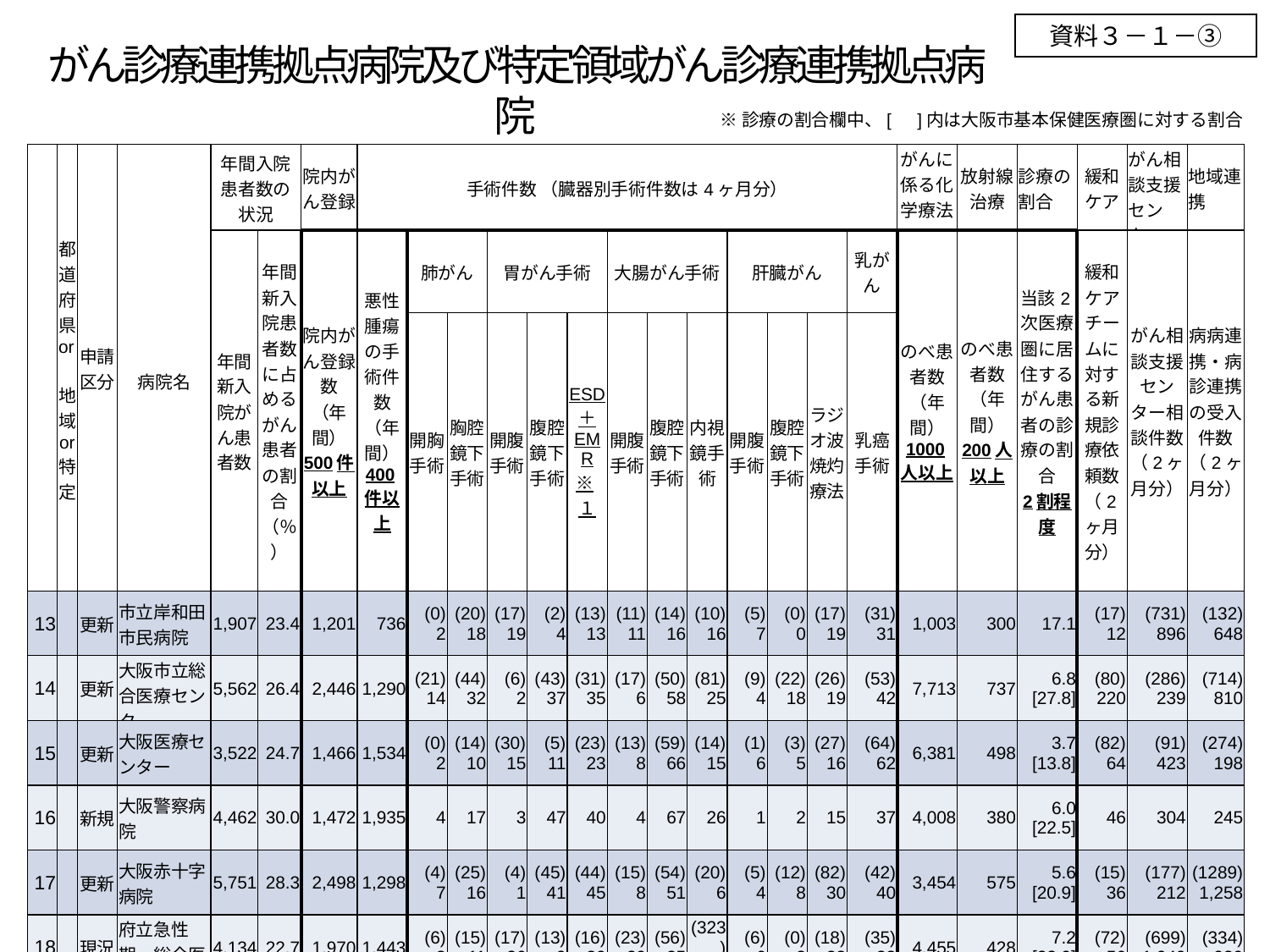

資料３－１－③
がん診療連携拠点病院及び特定領域がん診療連携拠点病院
※診療の割合欄中、[　]内は大阪市基本保健医療圏に対する割合
|  | 都道 府県or　 地域 or 特定 | 申請 区分 | 病院名 | 年間入院患者数の状況 |  | 院内がん登録 | 手術件数 （臓器別手術件数は4ヶ月分） |  |  |  |  |  |  |  |  |  |  |  |  | がんに係る化学療法 | 放射線治療 | 診療の割合 | 緩和ケア | がん相談支援センター | 地域連携 |
| --- | --- | --- | --- | --- | --- | --- | --- | --- | --- | --- | --- | --- | --- | --- | --- | --- | --- | --- | --- | --- | --- | --- | --- | --- | --- |
|  |  |  |  | 年間新入院がん患者数 | 年間新入院患者数に占めるがん患者の割合（％） | 院内がん登録数 （年間） 500件以上 | 悪性腫瘍の手術件数（年間） 400件以上 | 肺がん |  | 胃がん手術 |  |  | 大腸がん手術 |  |  | 肝臓がん |  |  | 乳がん | のべ患者数 （年間） 1000人以上 | のべ患者数 （年間） 200人以上 | 当該2次医療圏に居住するがん患者の診療の割合 2割程度 | 緩和ケアチームに対する新規診療依頼数 （2ヶ月分） | がん相談支援センター相談件数 （2ヶ月分） | 病病連携・病診連携の受入件数 （2ヶ月分） |
|  |  |  |  |  |  |  |  | 開胸手術 | 胸腔鏡下手術 | 開腹手術 | 腹腔鏡下手術 | ESD ＋ EMR ※１ | 開腹手術 | 腹腔鏡下手術 | 内視鏡手術 | 開腹手術 | 腹腔鏡下手術 | ラジオ波焼灼療法 | 乳癌手術 |  |  |  |  |  |  |
| 13 |  | 更新 | 市立岸和田市民病院 | 1,907 | 23.4 | 1,201 | 736 | (0) 2 | (20) 18 | (17) 19 | (2) 4 | (13) 13 | (11) 11 | (14) 16 | (10) 16 | (5) 7 | (0) 0 | (17) 19 | (31) 31 | 1,003 | 300 | 17.1 | (17) 12 | (731) 896 | (132) 648 |
| 14 |  | 更新 | 大阪市立総合医療センター | 5,562 | 26.4 | 2,446 | 1,290 | (21) 14 | (44) 32 | (6) 2 | (43) 37 | (31) 35 | (17) 6 | (50) 58 | (81) 25 | (9) 4 | (22) 18 | (26) 19 | (53) 42 | 7,713 | 737 | 6.8 [27.8] | (80) 220 | (286) 239 | (714) 810 |
| 15 |  | 更新 | 大阪医療センター | 3,522 | 24.7 | 1,466 | 1,534 | (0) 2 | (14) 10 | (30) 15 | (5) 11 | (23) 23 | (13) 8 | (59) 66 | (14) 15 | (1) 6 | (3) 5 | (27) 16 | (64) 62 | 6,381 | 498 | 3.7 [13.8] | (82) 64 | (91) 423 | (274) 198 |
| 16 |  | 新規 | 大阪警察病院 | 4,462 | 30.0 | 1,472 | 1,935 | 4 | 17 | 3 | 47 | 40 | 4 | 67 | 26 | 1 | 2 | 15 | 37 | 4,008 | 380 | 6.0 [22.5] | 46 | 304 | 245 |
| 17 |  | 更新 | 大阪赤十字病院 | 5,751 | 28.3 | 2,498 | 1,298 | (4) 7 | (25) 16 | (4) 1 | (45) 41 | (44) 45 | (15) 8 | (54) 51 | (20) 6 | (5) 4 | (12) 8 | (82) 30 | (42) 40 | 3,454 | 575 | 5.6 [20.9] | (15) 36 | (177) 212 | (1289) 1,258 |
| 18 |  | 現況 | 府立急性期・総合医療センター | 4,134 | 22.7 | 1,970 | 1,443 | (6) 3 | (15) 11 | (17) 26 | (13) 9 | (16) 30 | (23) 20 | (56) 35 | (323) 327 | (6) 6 | (0) 2 | (18) 33 | (35) 33 | 4,455 | 428 | 7.2 [22.9] | (72) 56 | (699) 1,949 | (334) 930 |